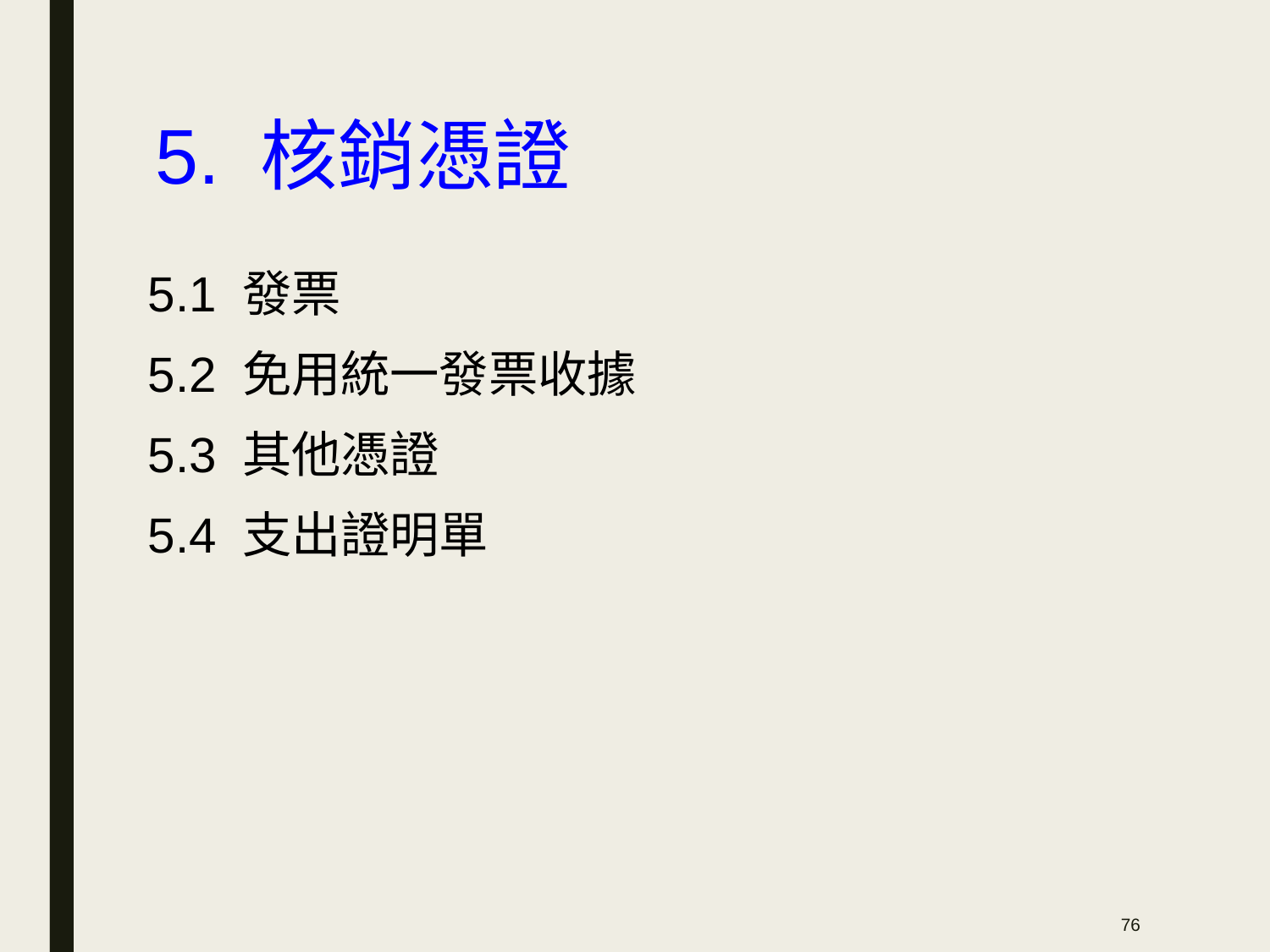

# 5. 核銷憑證
5.1 發票
5.2 免用統一發票收據
5.3 其他憑證
5.4 支出證明單
76